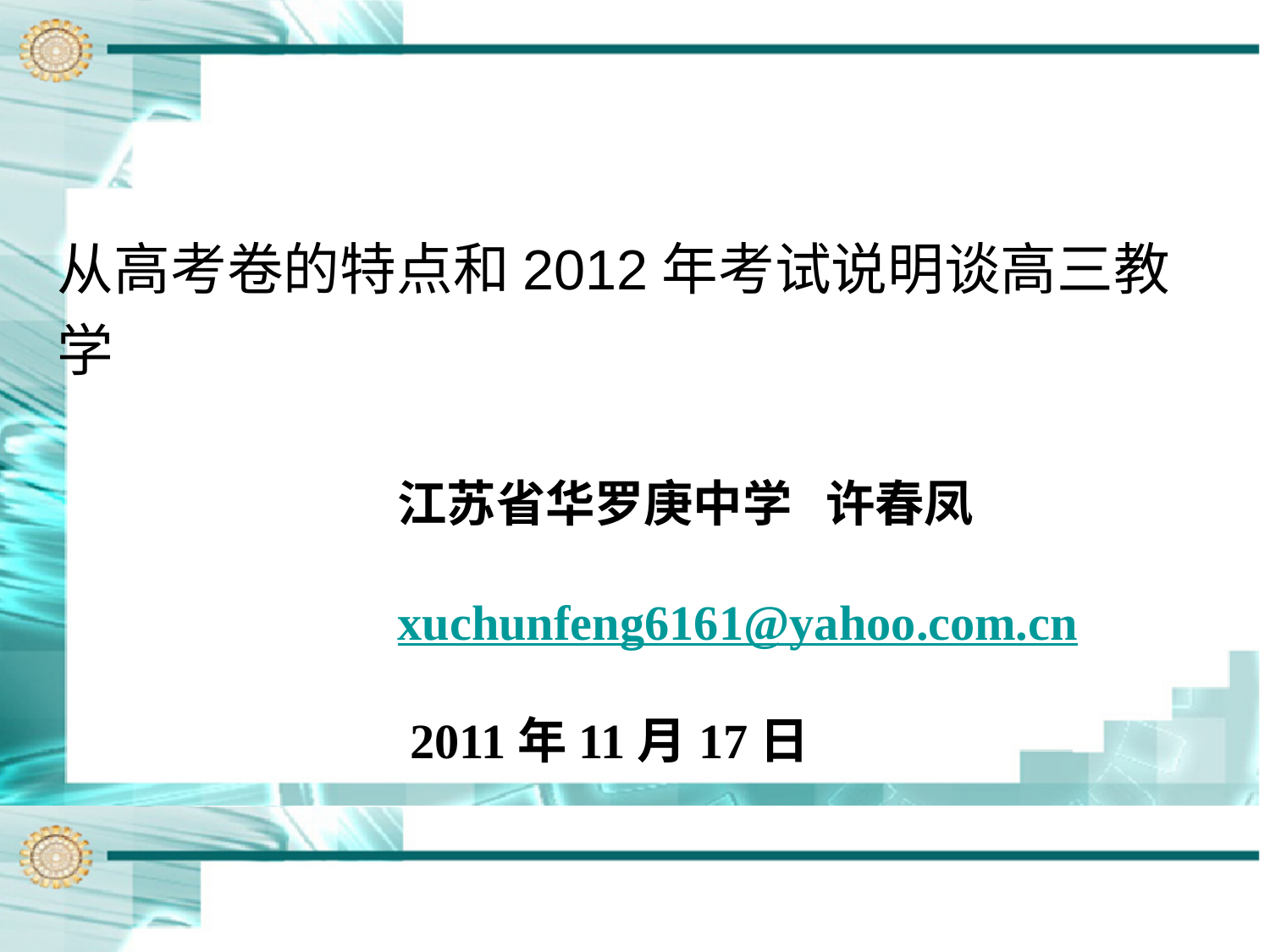

从高考卷的特点和2012年考试说明谈高三教学
江苏省华罗庚中学   许春凤

xuchunfeng6161@yahoo.com.cn

 2011年11月17日